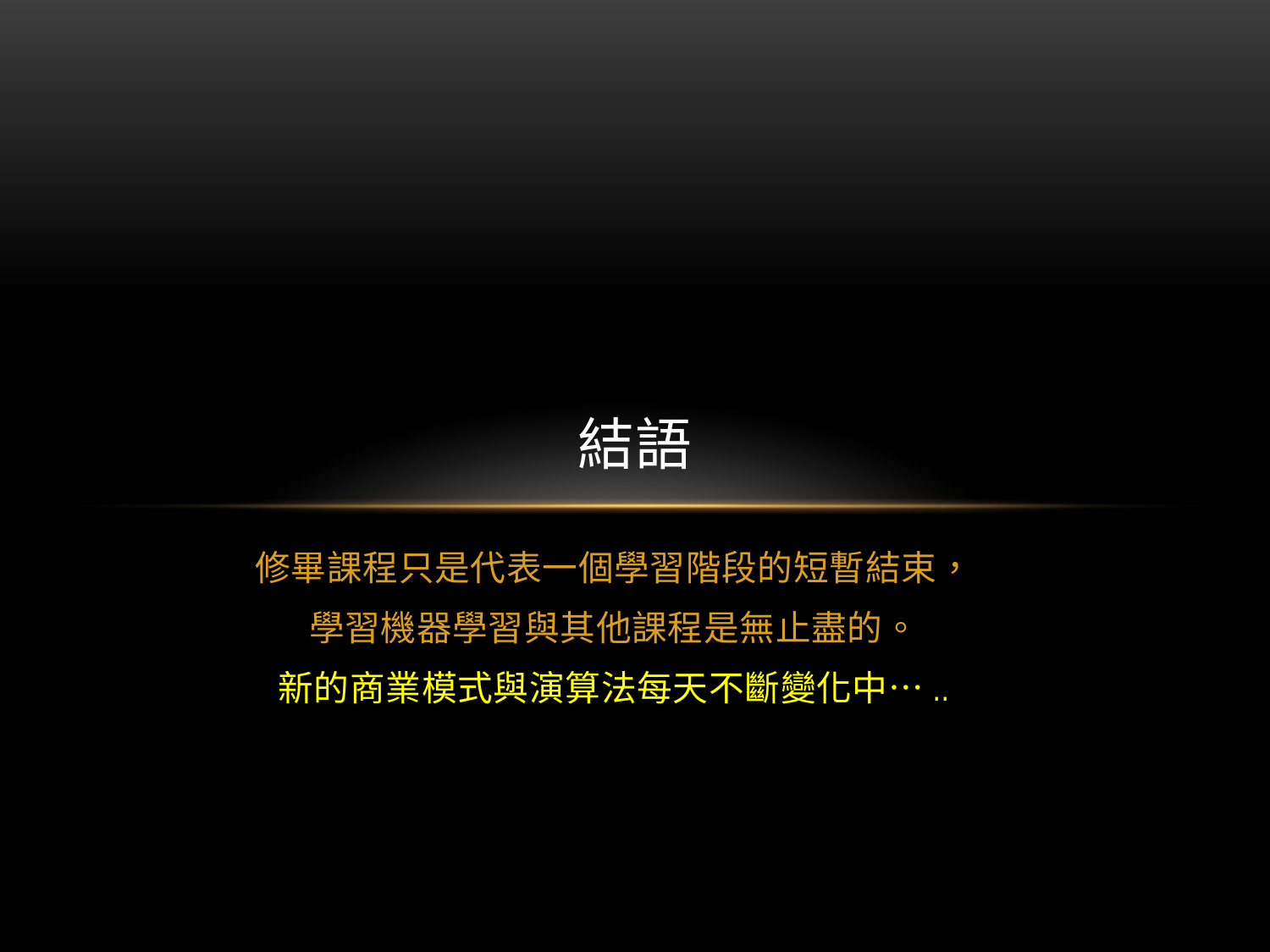

# 結語
修畢課程只是代表一個學習階段的短暫結束，
學習機器學習與其他課程是無止盡的。
新的商業模式與演算法每天不斷變化中…..